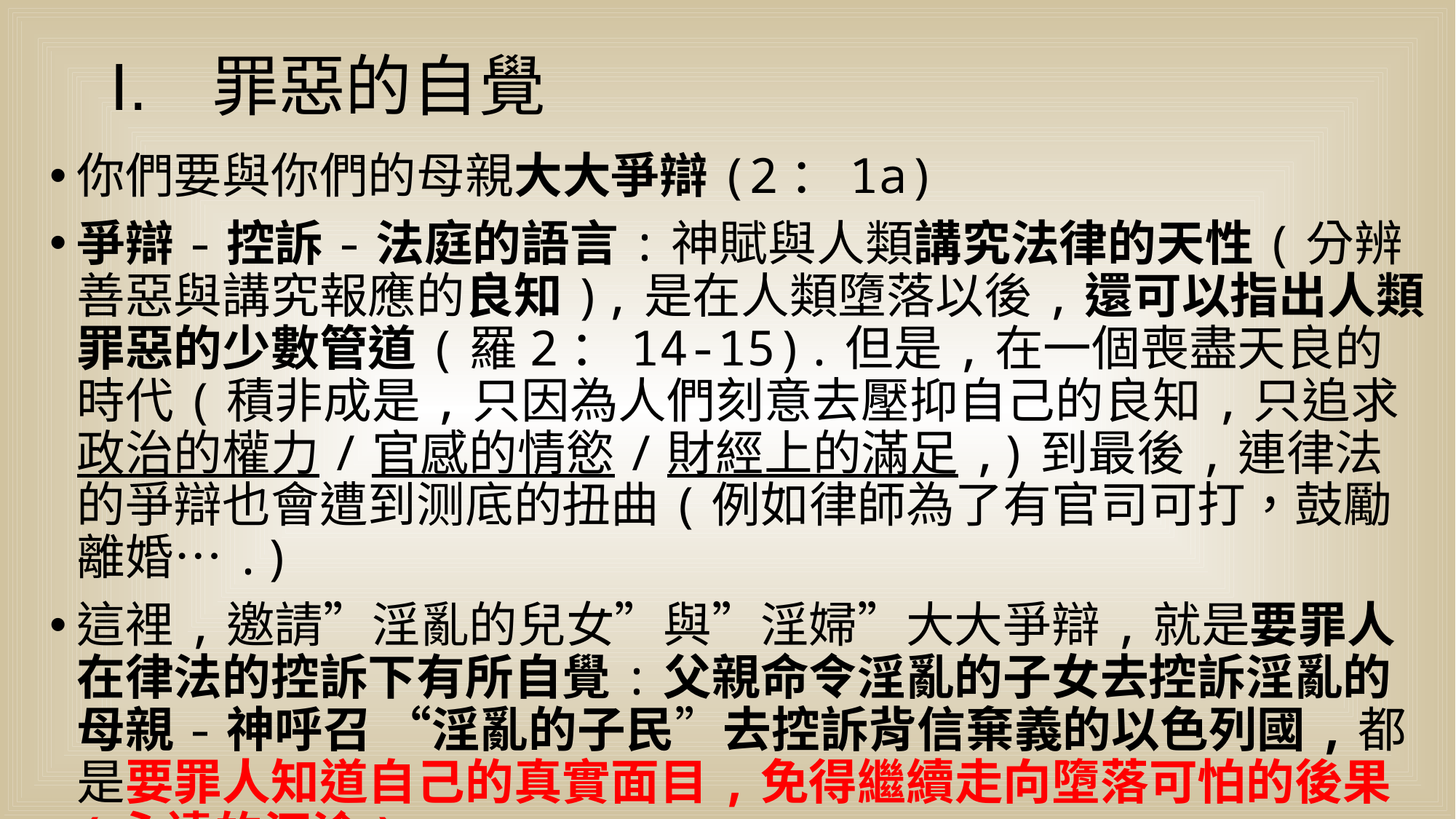

# 罪惡的自覺
你們要與你們的母親大大爭辯(2：1a)
爭辯-控訴-法庭的語言:神賦與人類講究法律的天性(分辨善惡與講究報應的良知),是在人類墮落以後,還可以指出人類罪惡的少數管道(羅2：14-15).但是,在一個喪盡天良的時代(積非成是,只因為人們刻意去壓抑自己的良知,只追求政治的權力/官感的情慾/財經上的滿足,)到最後,連律法的爭辯也會遭到测底的扭曲(例如律師為了有官司可打，鼓勵離婚….)
這裡,邀請”淫亂的兒女”與”淫婦”大大爭辯,就是要罪人在律法的控訴下有所自覺:父親命令淫亂的子女去控訴淫亂的母親-神呼召 “淫亂的子民”去控訴背信棄義的以色列國,都是要罪人知道自己的真實面目,免得繼續走向墮落可怕的後果(永遠的沉淪)